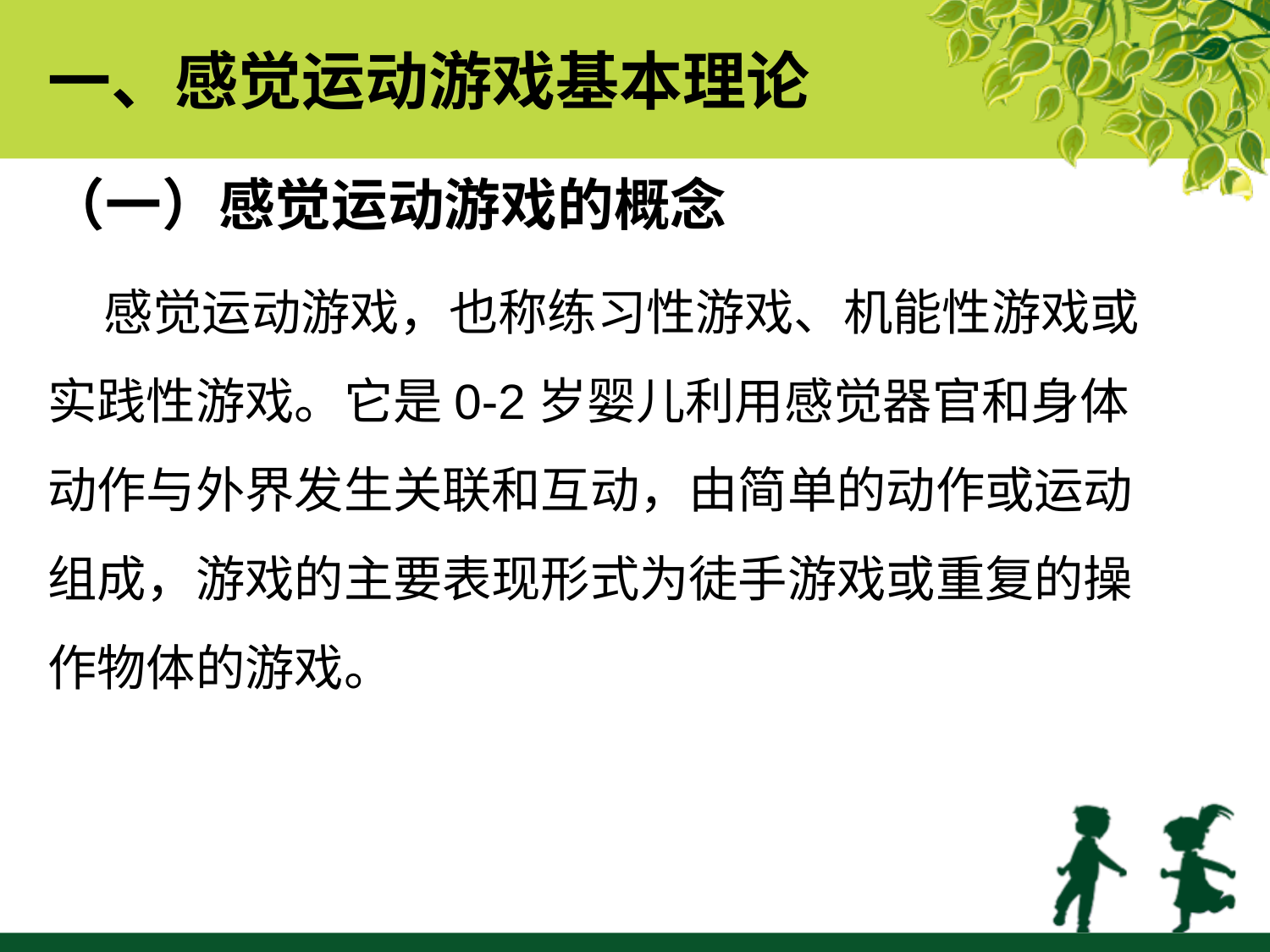

# 一、感觉运动游戏基本理论
（一）感觉运动游戏的概念

    感觉运动游戏，也称练习性游戏、机能性游戏或实践性游戏。它是0-2岁婴儿利用感觉器官和身体动作与外界发生关联和互动，由简单的动作或运动组成，游戏的主要表现形式为徒手游戏或重复的操作物体的游戏。